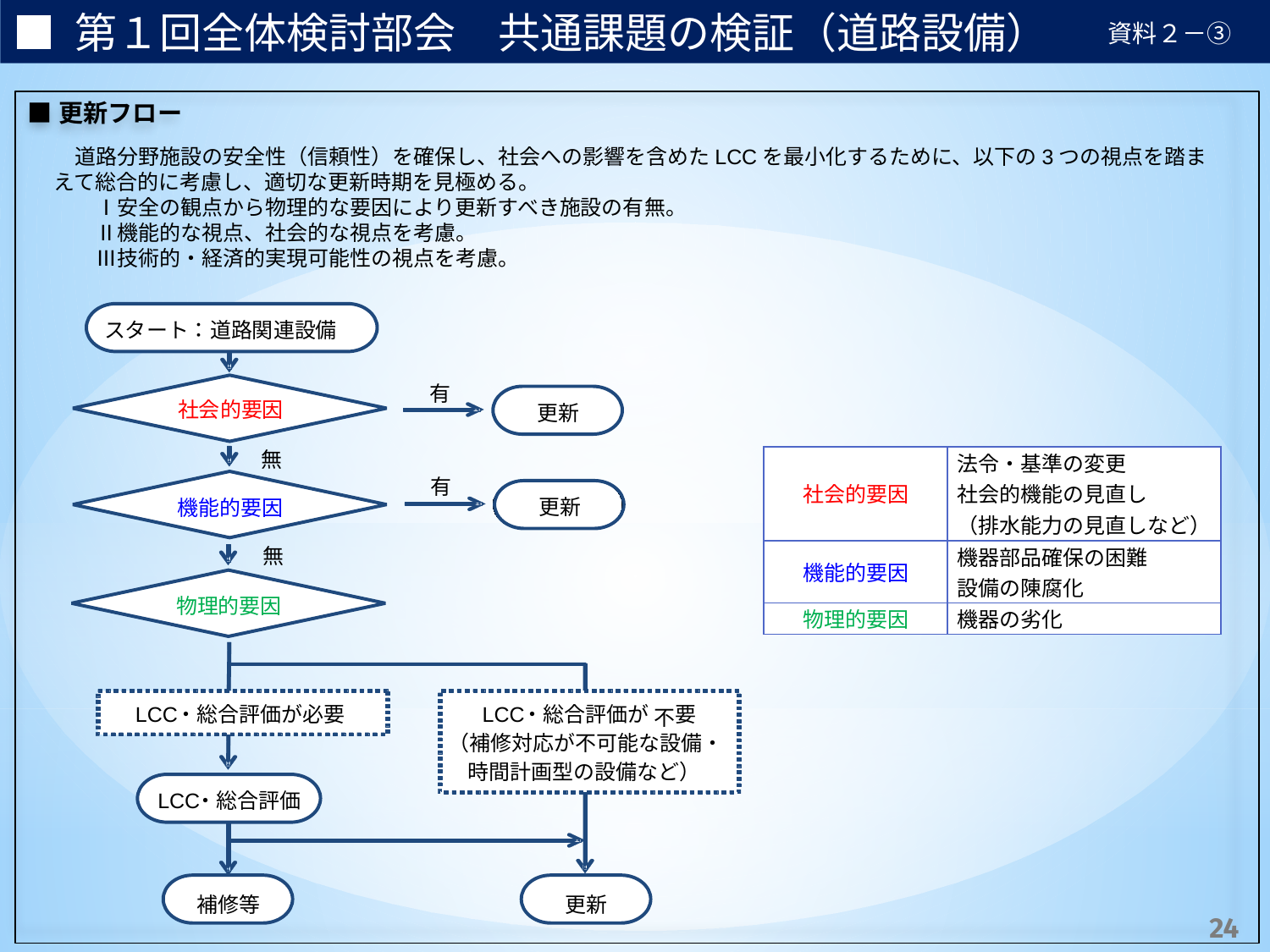

■ 第１回全体検討部会　共通課題の検証（道路設備）
資料２－③
■更新フロー

　道路分野施設の安全性（信頼性）を確保し、社会への影響を含めたLCCを最小化するために、以下の3つの視点を踏まえて総合的に考慮し、適切な更新時期を見極める。
　　Ⅰ安全の観点から物理的な要因により更新すべき施設の有無。
　　Ⅱ機能的な視点、社会的な視点を考慮。
　　Ⅲ技術的・経済的実現可能性の視点を考慮。

スタート：道路関連設備

有

社会的要因

更新

無

有

更新
機能
的要因

無

物理
的要因

LCC
・総合評価が必要
LCC
・総合評価が
要

不

（補修対応が不可能な設備・

時間計画型の設備など）

LCC
・総合評価

補修等

更新

| 社会的要因 | 法令・基準の変更 社会的機能の見直し （排水能力の見直しなど） |
| --- | --- |
| 機能的要因 | 機器部品確保の困難 設備の陳腐化 |
| 物理的要因 | 機器の劣化 |
24